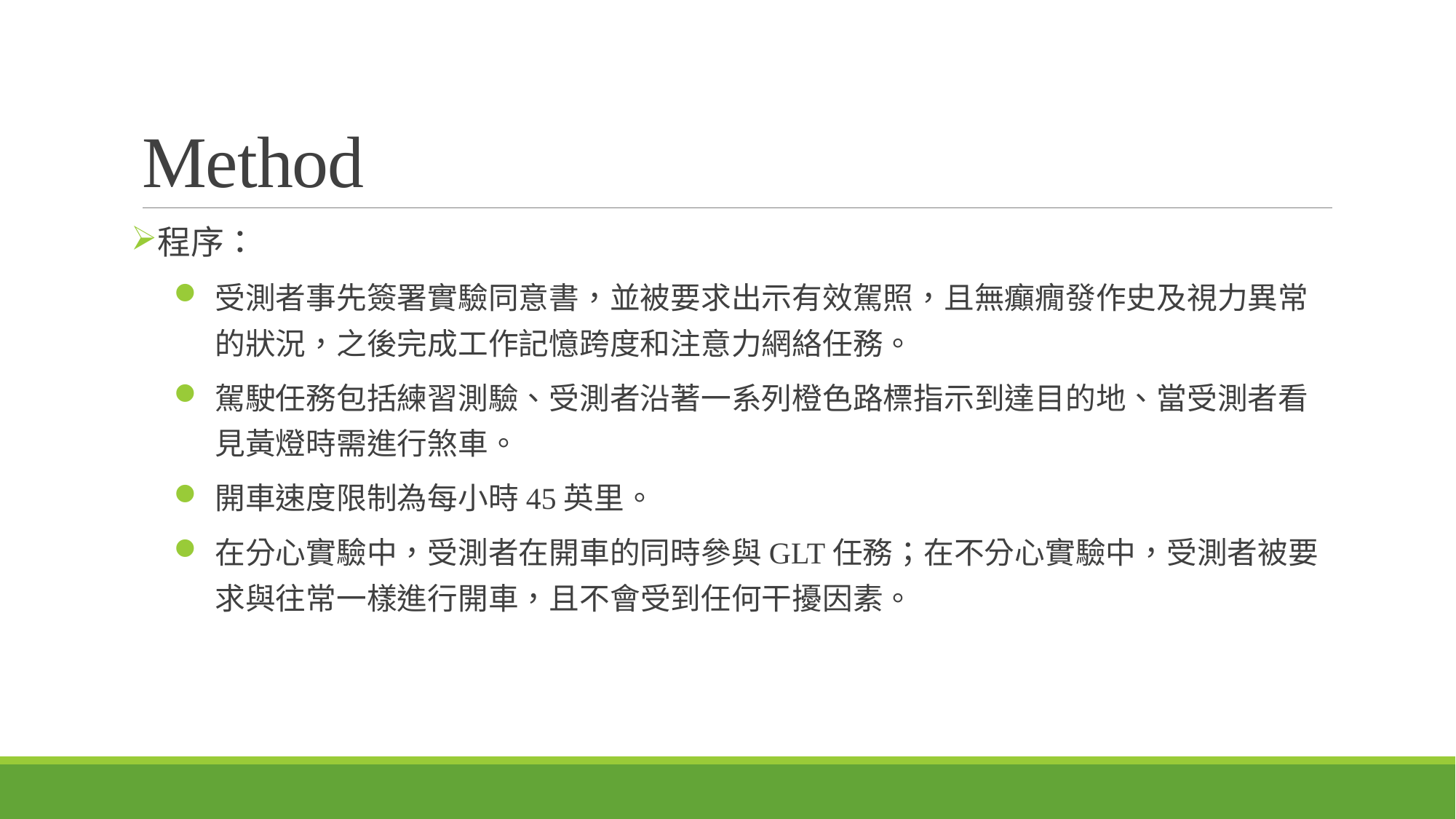

# Method
程序：
受測者事先簽署實驗同意書，並被要求出示有效駕照，且無癲癇發作史及視力異常的狀況，之後完成工作記憶跨度和注意力網絡任務。
駕駛任務包括練習測驗、受測者沿著一系列橙色路標指示到達目的地、當受測者看見黃燈時需進行煞車。
開車速度限制為每小時45英里。
在分心實驗中，受測者在開車的同時參與GLT任務；在不分心實驗中，受測者被要求與往常一樣進行開車，且不會受到任何干擾因素。